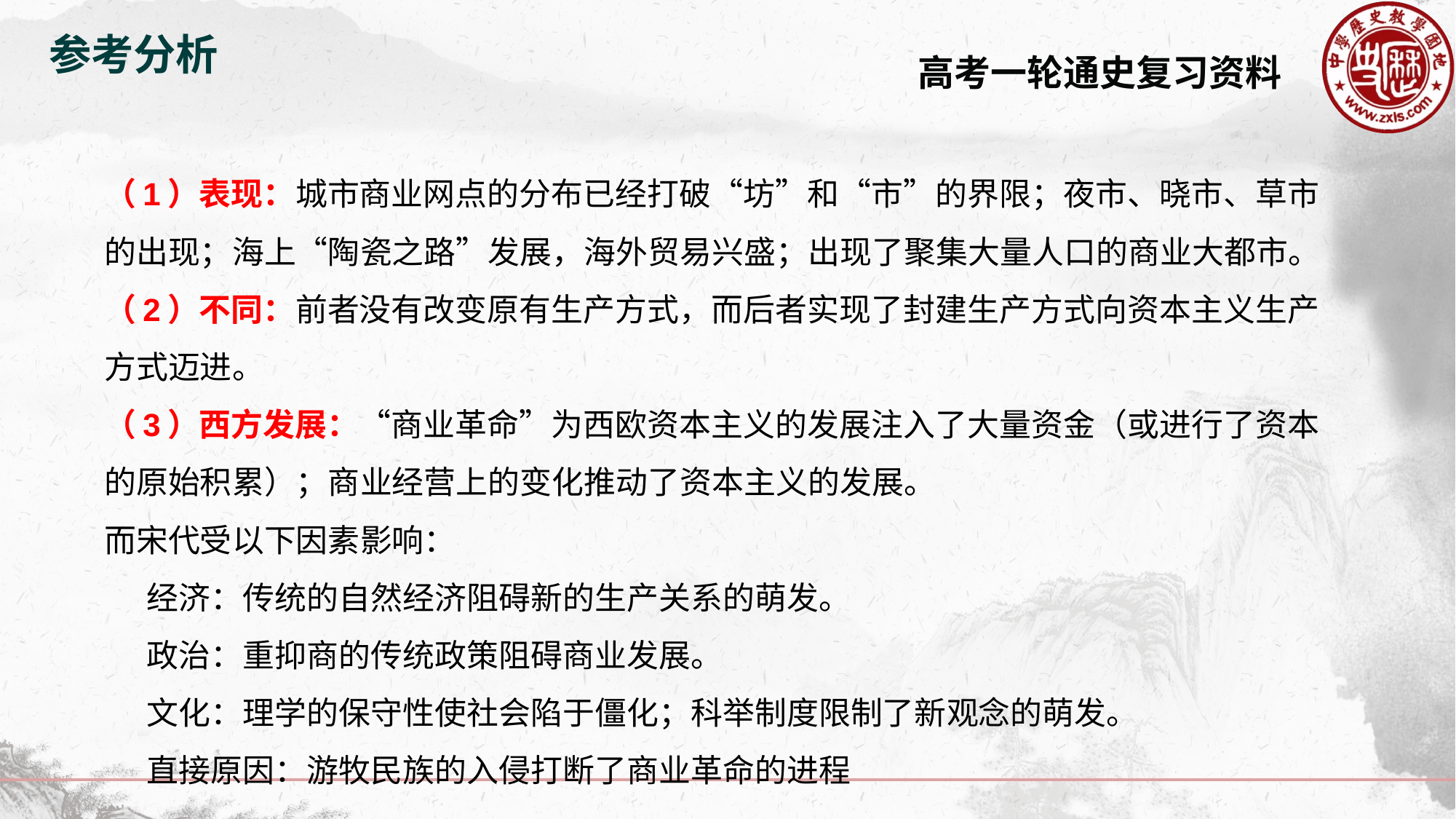

参考分析
# （1）表现：城市商业网点的分布已经打破“坊”和“市”的界限；夜市、晓市、草市的出现；海上“陶瓷之路”发展，海外贸易兴盛；出现了聚集大量人口的商业大都市。 （2）不同：前者没有改变原有生产方式，而后者实现了封建生产方式向资本主义生产方式迈进。 （3）西方发展：“商业革命”为西欧资本主义的发展注入了大量资金（或进行了资本的原始积累）；商业经营上的变化推动了资本主义的发展。 而宋代受以下因素影响： 经济：传统的自然经济阻碍新的生产关系的萌发。 政治：重抑商的传统政策阻碍商业发展。 文化：理学的保守性使社会陷于僵化；科举制度限制了新观念的萌发。 直接原因：游牧民族的入侵打断了商业革命的进程